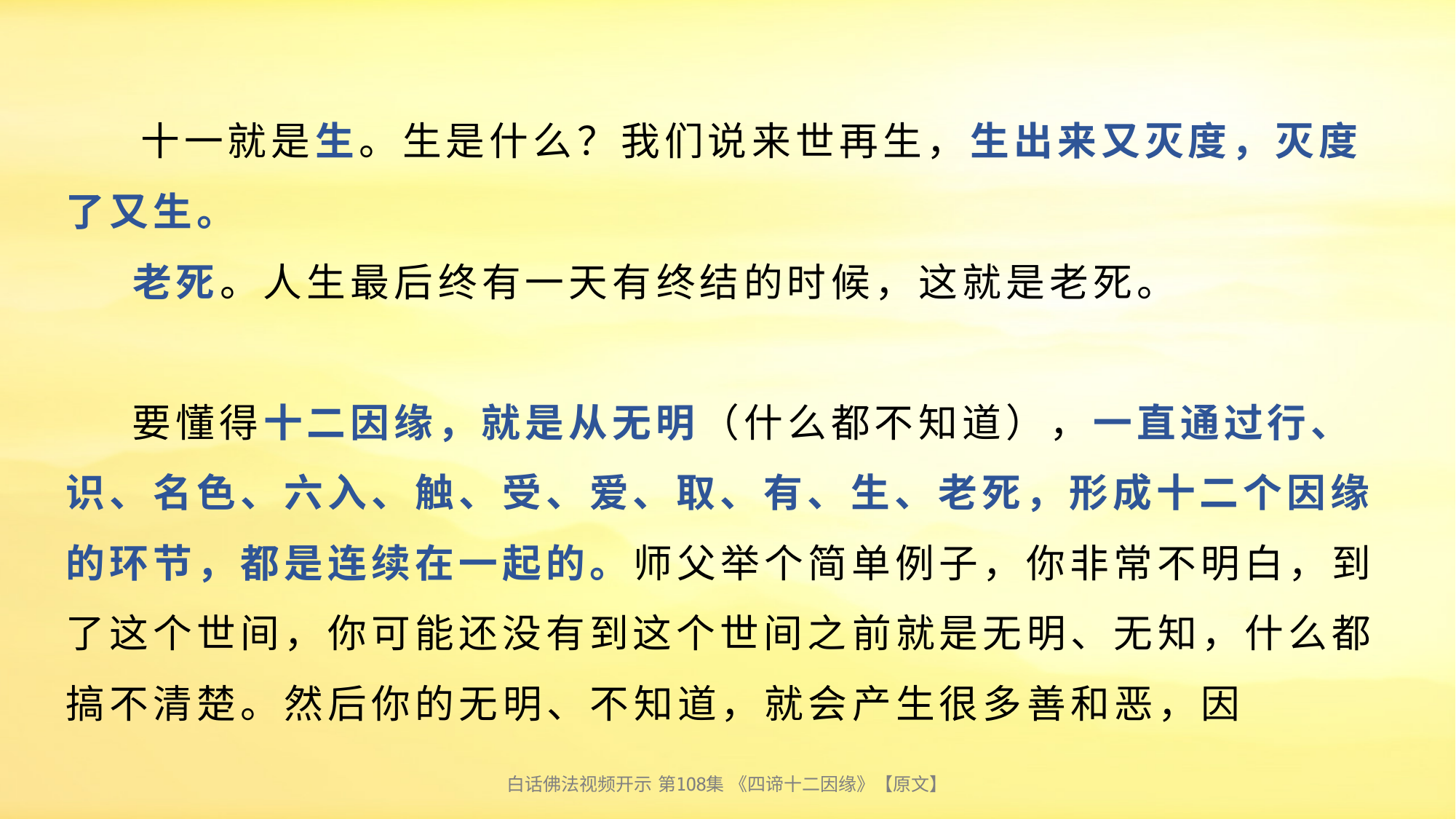

# 十一就是生。生是什么？我们说来世再生，生出来又灭度，灭度了又生。 老死。人生最后终有一天有终结的时候，这就是老死。 要懂得十二因缘，就是从无明（什么都不知道），一直通过行、识、名色、六入、触、受、爱、取、有、生、老死，形成十二个因缘的环节，都是连续在一起的。师父举个简单例子，你非常不明白，到了这个世间，你可能还没有到这个世间之前就是无明、无知，什么都搞不清楚。然后你的无明、不知道，就会产生很多善和恶，因
白话佛法视频开示 第108集 《四谛十二因缘》【原文】